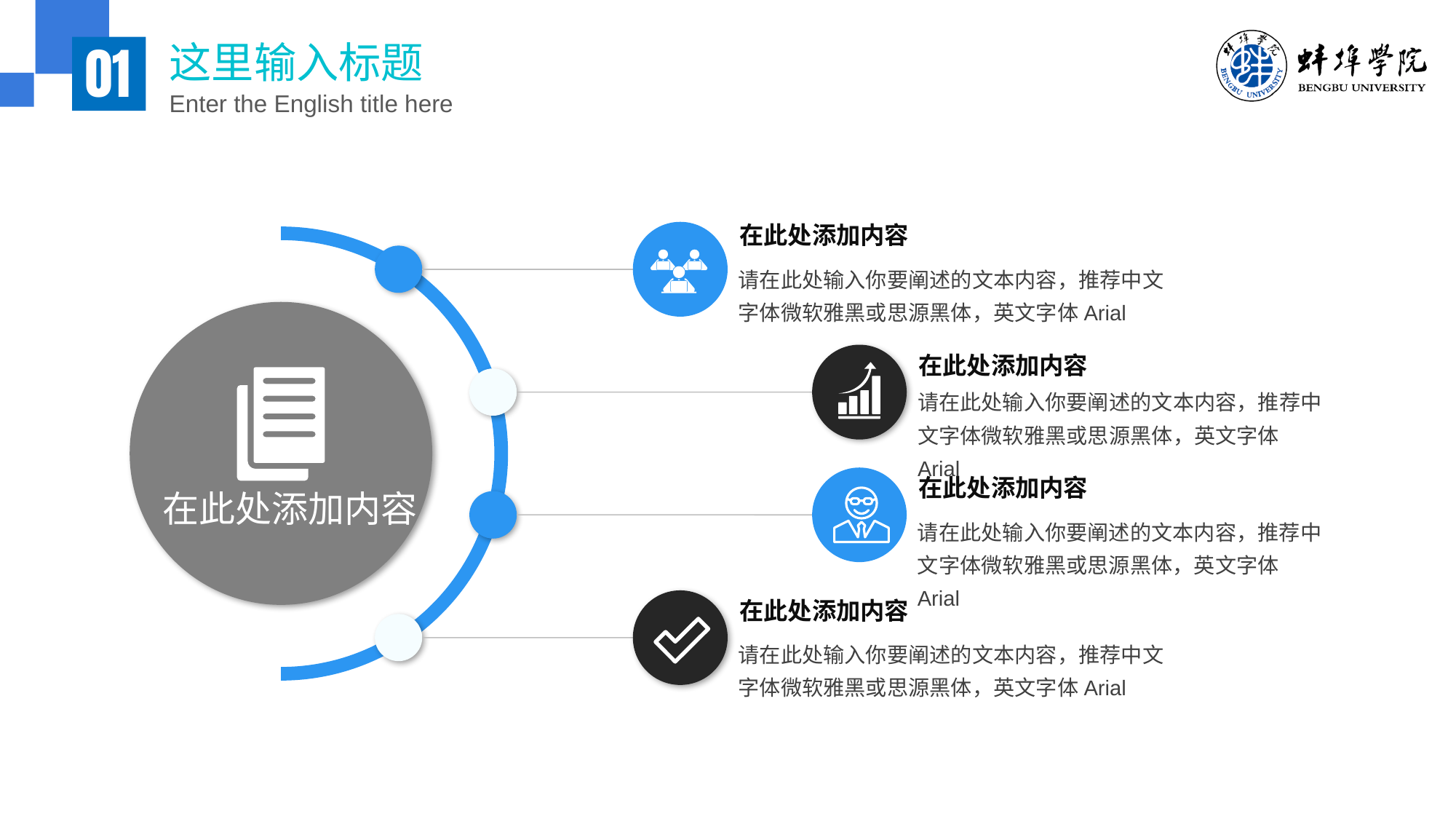

这里输入标题
Enter the English title here
在此处添加内容

请在此处输入你要阐述的文本内容，推荐中文字体微软雅黑或思源黑体，英文字体Arial

在此处添加内容

请在此处输入你要阐述的文本内容，推荐中文字体微软雅黑或思源黑体，英文字体Arial
在此处添加内容

在此处添加内容

请在此处输入你要阐述的文本内容，推荐中文字体微软雅黑或思源黑体，英文字体Arial

在此处添加内容

请在此处输入你要阐述的文本内容，推荐中文字体微软雅黑或思源黑体，英文字体Arial